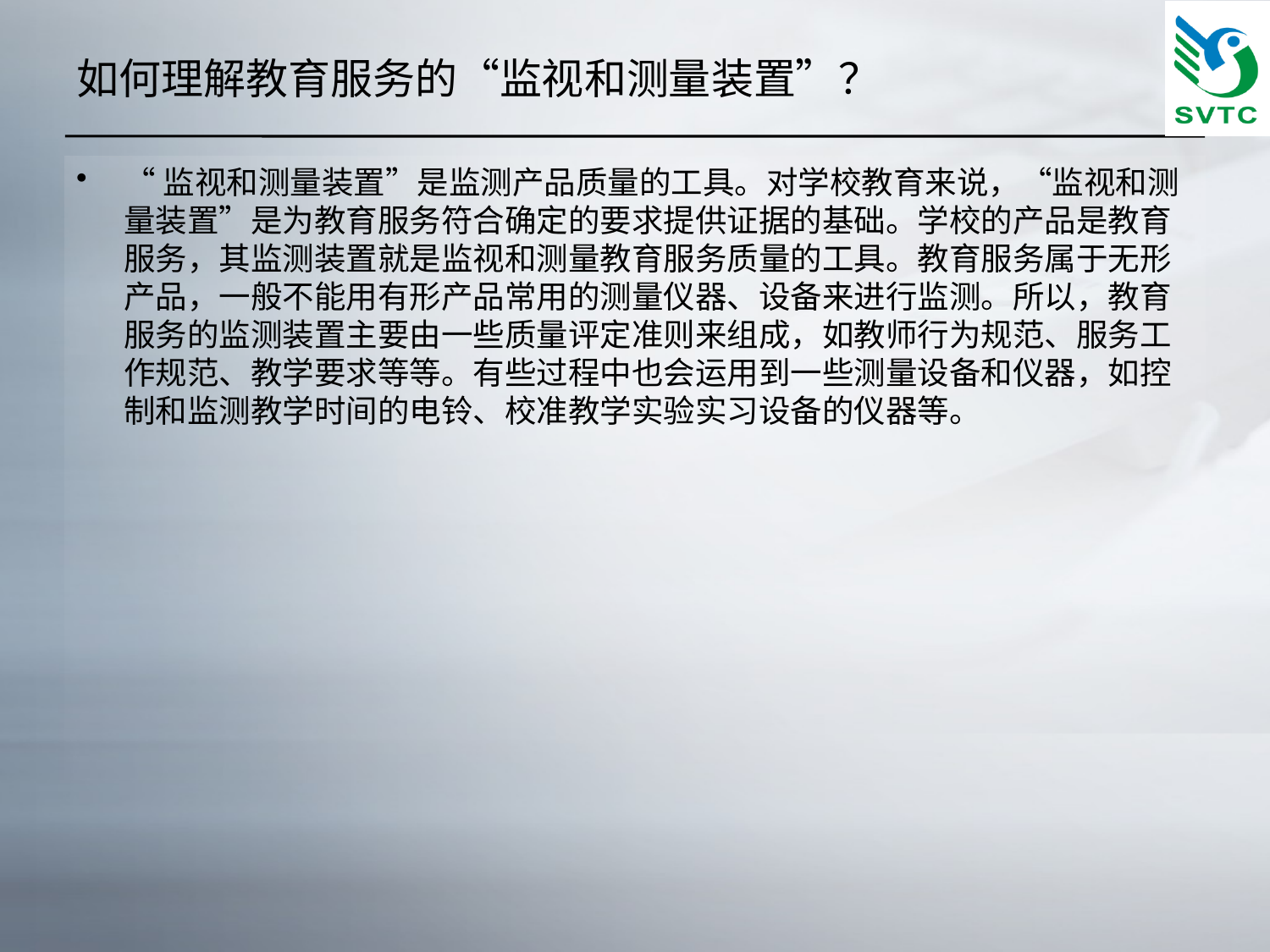

# 如何理解教育服务的“监视和测量装置”？
“监视和测量装置”是监测产品质量的工具。对学校教育来说，“监视和测量装置”是为教育服务符合确定的要求提供证据的基础。学校的产品是教育服务，其监测装置就是监视和测量教育服务质量的工具。教育服务属于无形产品，一般不能用有形产品常用的测量仪器、设备来进行监测。所以，教育服务的监测装置主要由一些质量评定准则来组成，如教师行为规范、服务工作规范、教学要求等等。有些过程中也会运用到一些测量设备和仪器，如控制和监测教学时间的电铃、校准教学实验实习设备的仪器等。